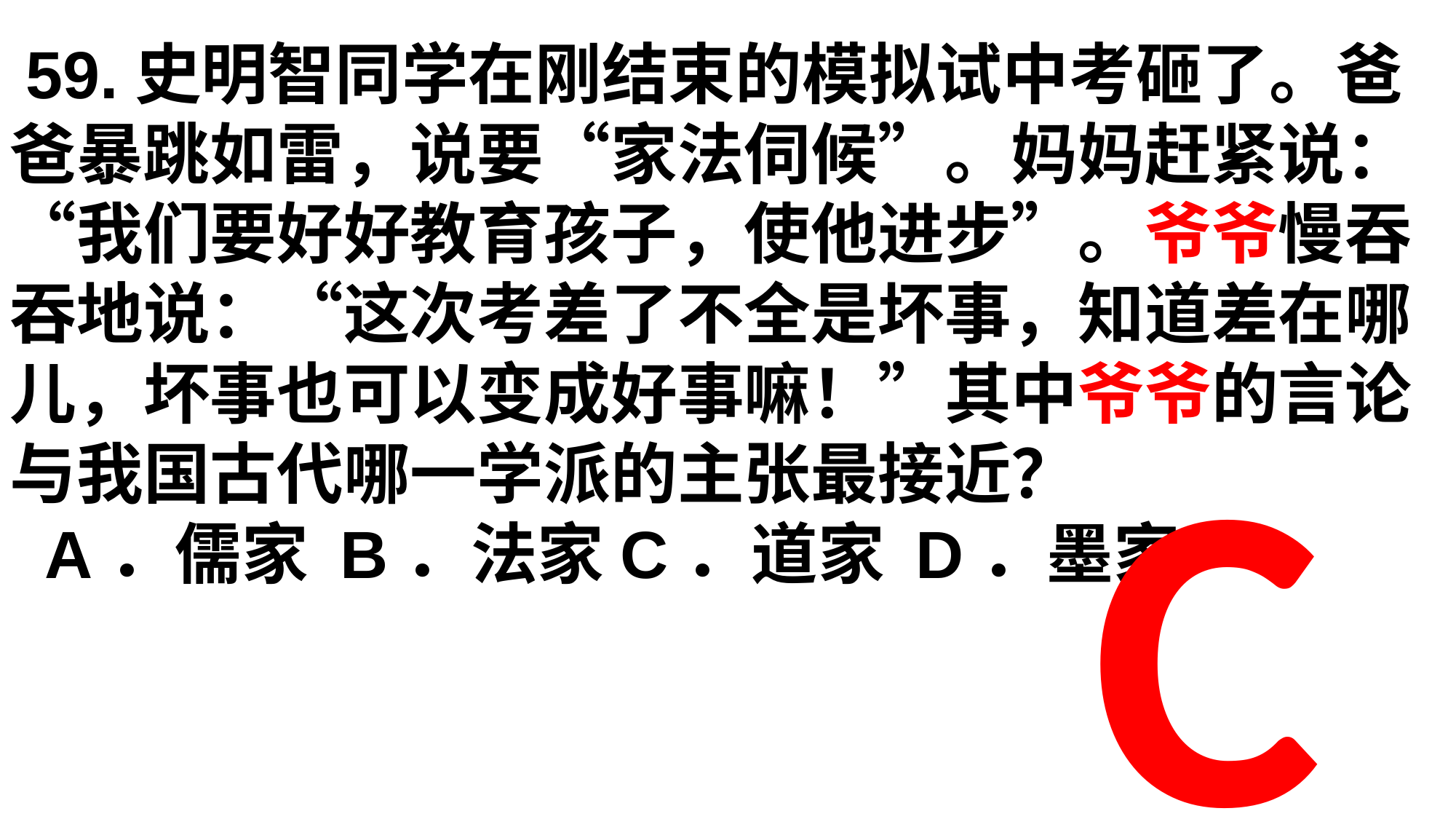

59.史明智同学在刚结束的模拟试中考砸了。爸爸暴跳如雷，说要“家法伺候”。妈妈赶紧说：“我们要好好教育孩子，使他进步”。爷爷慢吞吞地说：“这次考差了不全是坏事，知道差在哪儿，坏事也可以变成好事嘛！”其中爷爷的言论与我国古代哪一学派的主张最接近？
 A．儒家 B．法家C．道家 D．墨家
C